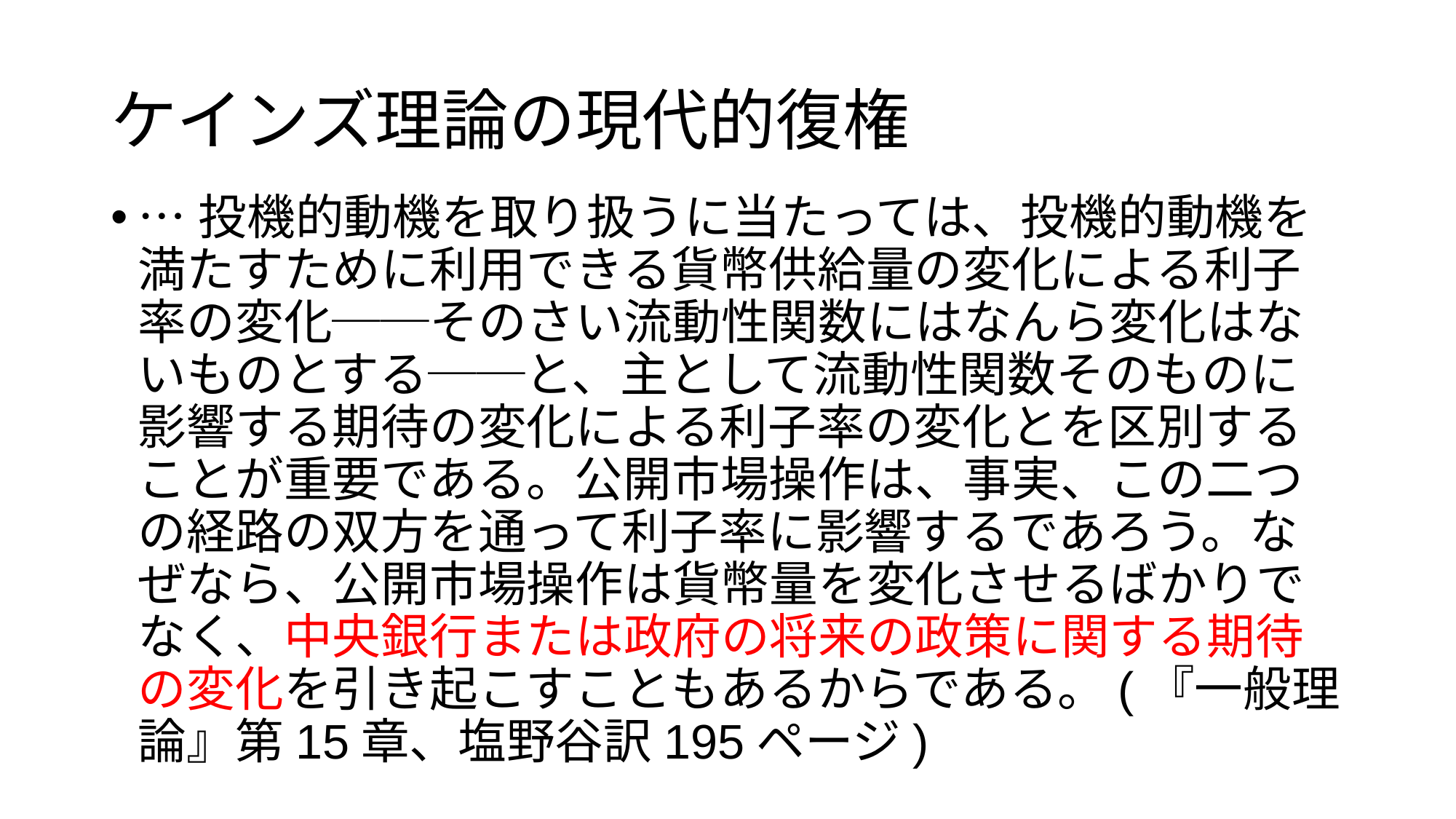

# ケインズ理論の現代的復権
…投機的動機を取り扱うに当たっては、投機的動機を満たすために利用できる貨幣供給量の変化による利子率の変化──そのさい流動性関数にはなんら変化はないものとする──と、主として流動性関数そのものに影響する期待の変化による利子率の変化とを区別することが重要である。公開市場操作は、事実、この二つの経路の双方を通って利子率に影響するであろう。なぜなら、公開市場操作は貨幣量を変化させるばかりでなく、中央銀行または政府の将来の政策に関する期待の変化を引き起こすこともあるからである。(『一般理論』第15章、塩野谷訳195ページ)